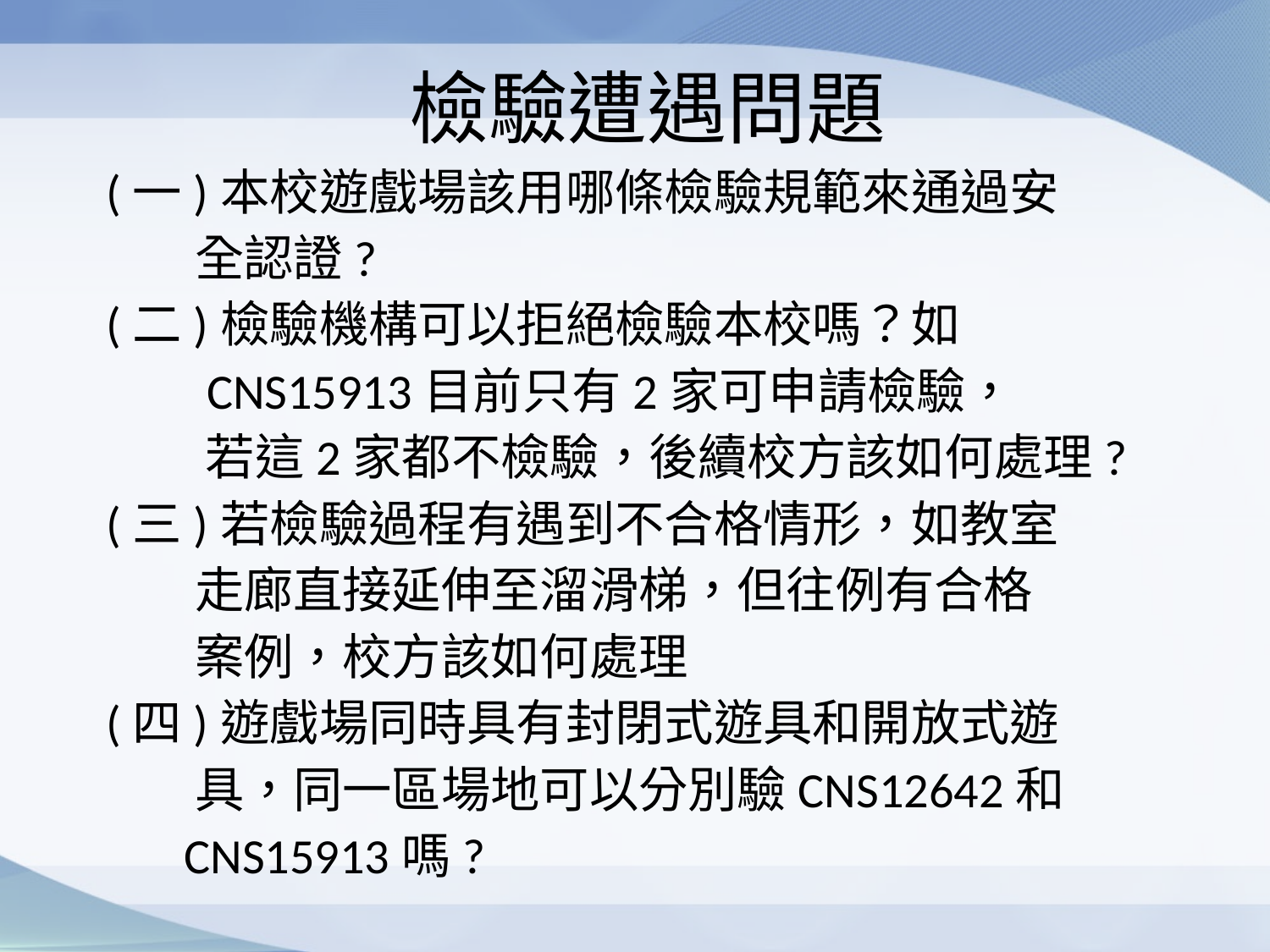

# 檢驗遭遇問題
(一)本校遊戲場該用哪條檢驗規範來通過安
       全認證?
(二)檢驗機構可以拒絕檢驗本校嗎？如
         CNS15913目前只有2家可申請檢驗，
        若這2家都不檢驗，後續校方該如何處理?
(三)若檢驗過程有遇到不合格情形，如教室
       走廊直接延伸至溜滑梯，但往例有合格
       案例，校方該如何處理
(四)遊戲場同時具有封閉式遊具和開放式遊
       具，同一區場地可以分別驗CNS12642和
       CNS15913嗎?